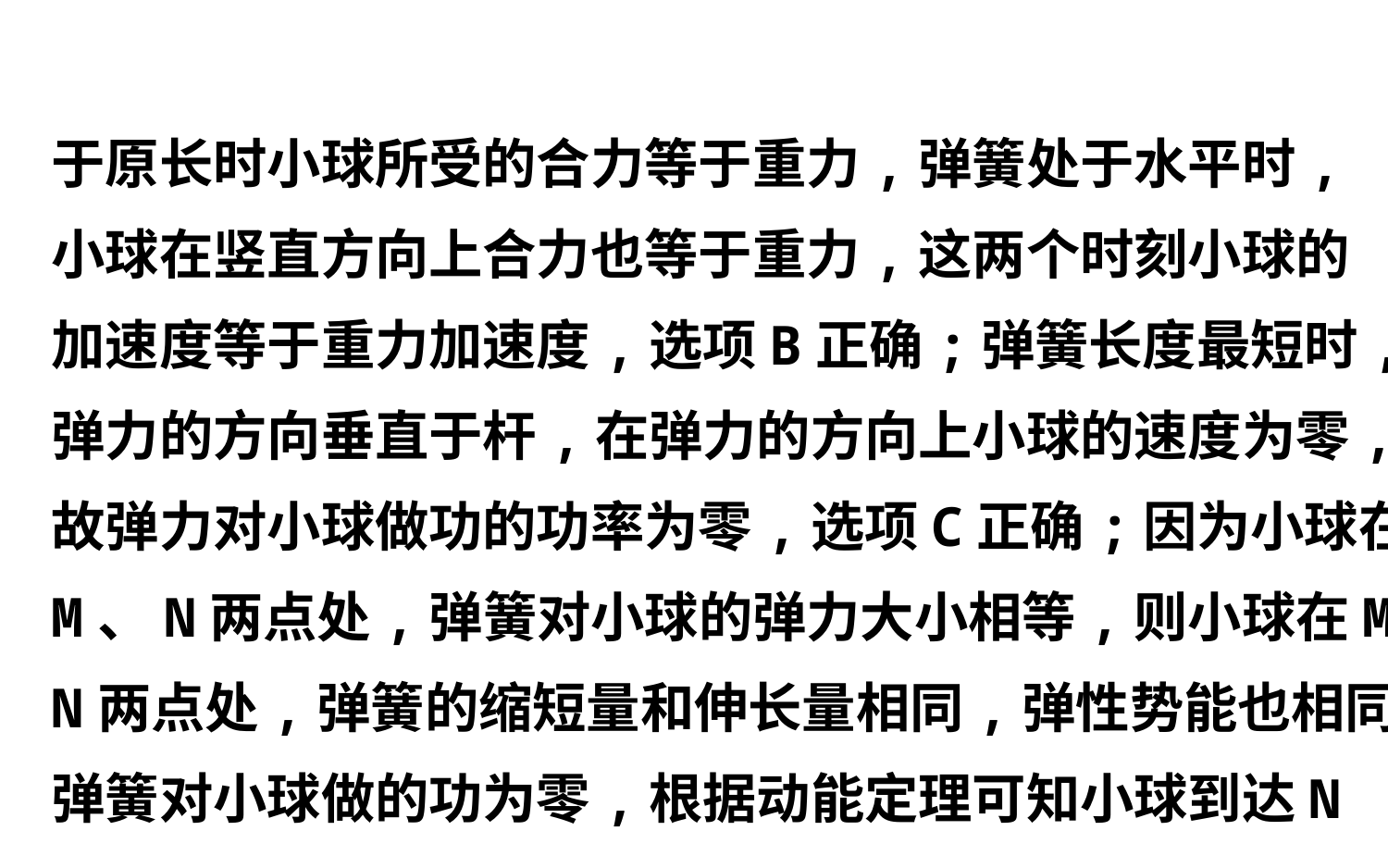

于原长时小球所受的合力等于重力,弹簧处于水平时,
小球在竖直方向上合力也等于重力,这两个时刻小球的
加速度等于重力加速度,选项B正确;弹簧长度最短时,
弹力的方向垂直于杆,在弹力的方向上小球的速度为零,
故弹力对小球做功的功率为零,选项C正确;因为小球在
M、N两点处,弹簧对小球的弹力大小相等,则小球在M、
N两点处,弹簧的缩短量和伸长量相同,弹性势能也相同,
弹簧对小球做的功为零,根据动能定理可知小球到达N